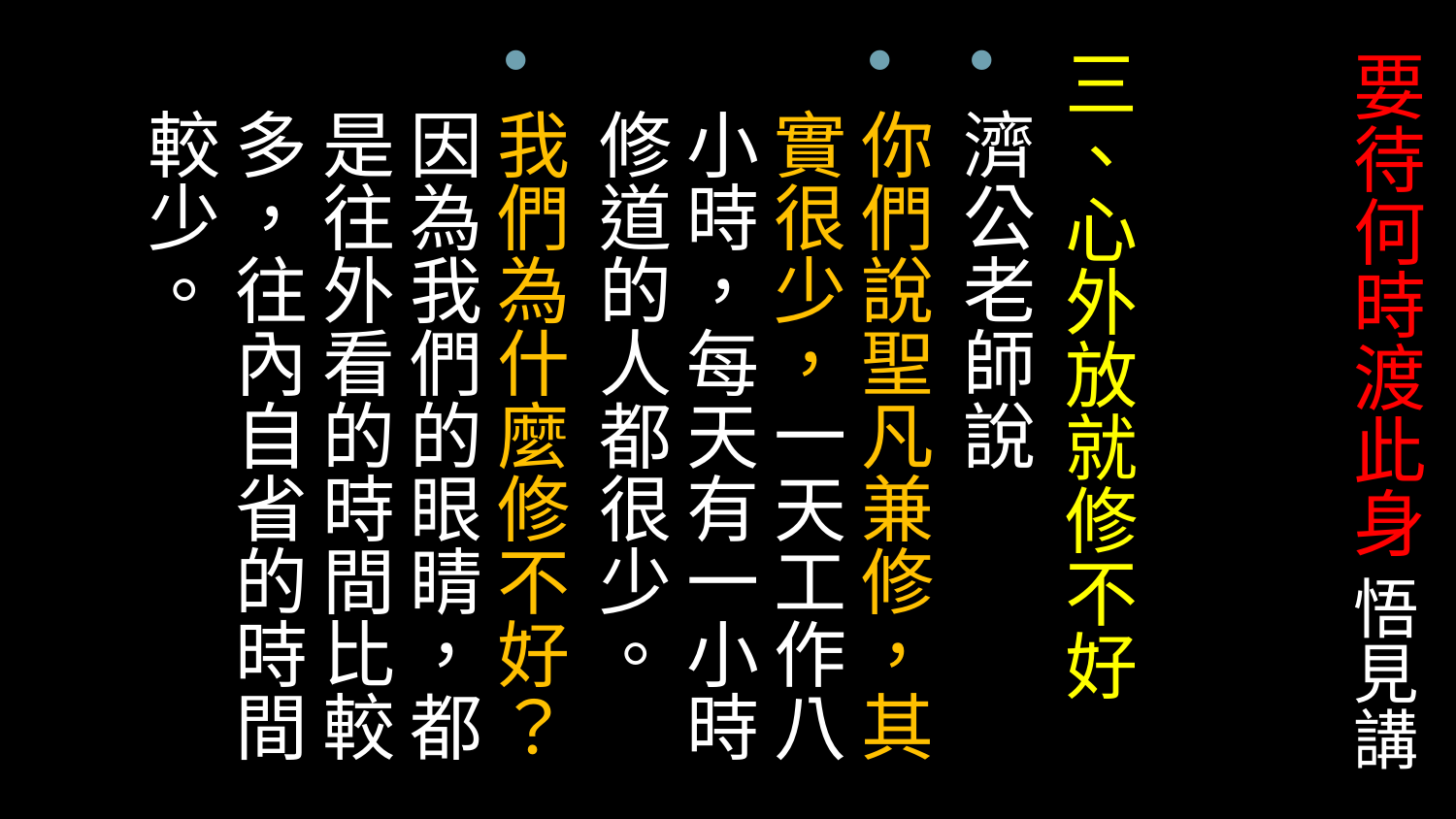

三、心外放就修不好
濟公老師說
你們說聖凡兼修，其實很少，一天工作八小時，每天有一小時修道的人都很少。
我們為什麼修不好？因為我們的眼睛，都是往外看的時間比較多，往內自省的時間較少。

# 要待何時渡此身 悟見講